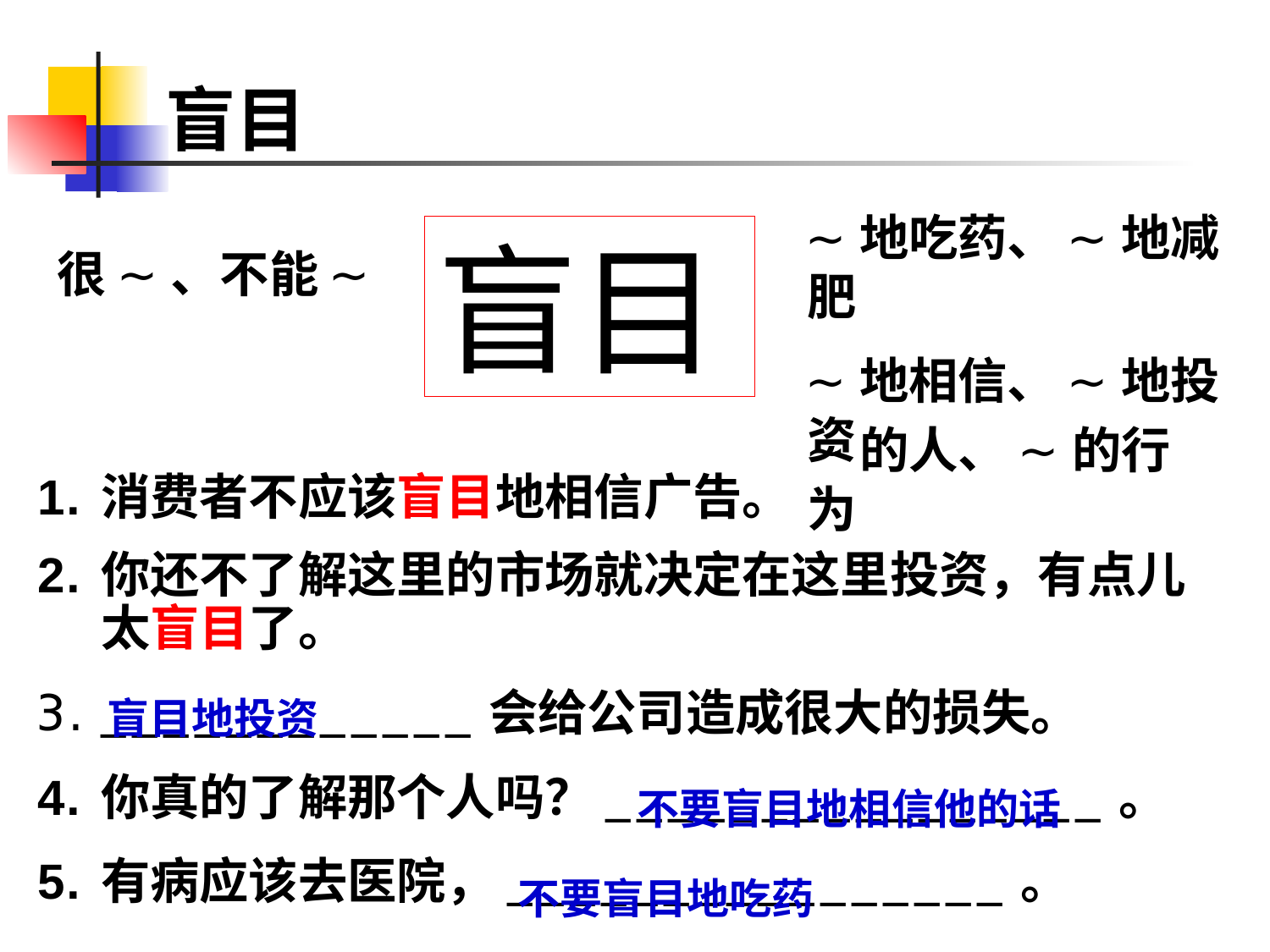

# 盲目
~地吃药、~地减肥
~地相信、~地投资
盲目
很~、不能~
~的人、~的行为
消费者不应该盲目地相信广告。
你还不了解这里的市场就决定在这里投资，有点儿太盲目了。
____________会给公司造成很大的损失。
你真的了解那个人吗？________________。
有病应该去医院，________________。
盲目地投资
不要盲目地相信他的话
不要盲目地吃药